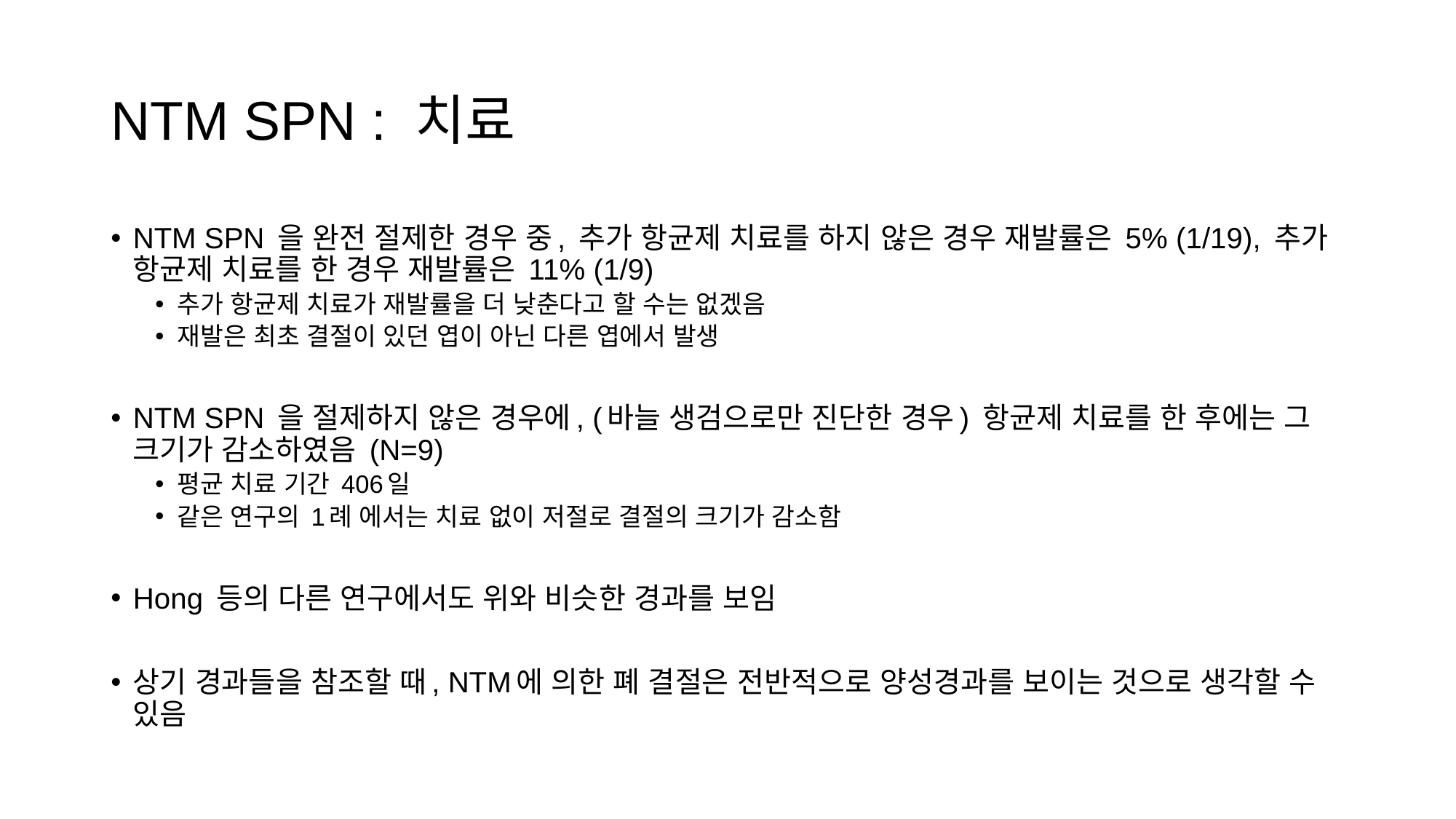

# NTM SPN : 치료
NTM SPN 을 완전 절제한 경우 중, 추가 항균제 치료를 하지 않은 경우 재발률은 5% (1/19), 추가 항균제 치료를 한 경우 재발률은 11% (1/9)
추가 항균제 치료가 재발률을 더 낮춘다고 할 수는 없겠음
재발은 최초 결절이 있던 엽이 아닌 다른 엽에서 발생

NTM SPN 을 절제하지 않은 경우에, (바늘 생검으로만 진단한 경우) 항균제 치료를 한 후에는 그 크기가 감소하였음 (N=9)
평균 치료 기간 406일
같은 연구의 1례 에서는 치료 없이 저절로 결절의 크기가 감소함

Hong 등의 다른 연구에서도 위와 비슷한 경과를 보임

상기 경과들을 참조할 때, NTM에 의한 폐 결절은 전반적으로 양성경과를 보이는 것으로 생각할 수 있음